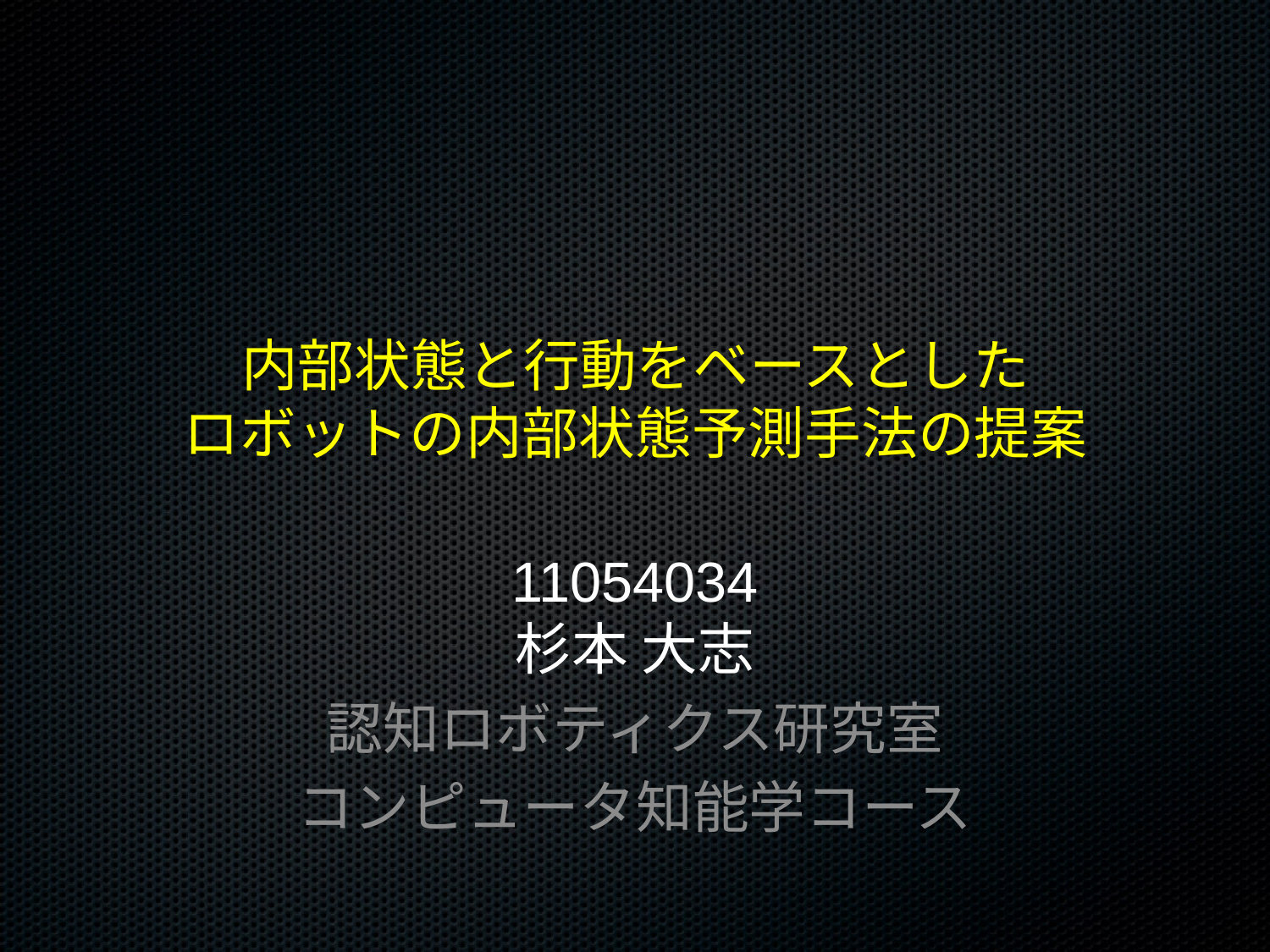

# 内部状態と行動をベースとした ロボットの内部状態予測手法の提案
11054034
杉本 大志
認知ロボティクス研究室
コンピュータ知能学コース